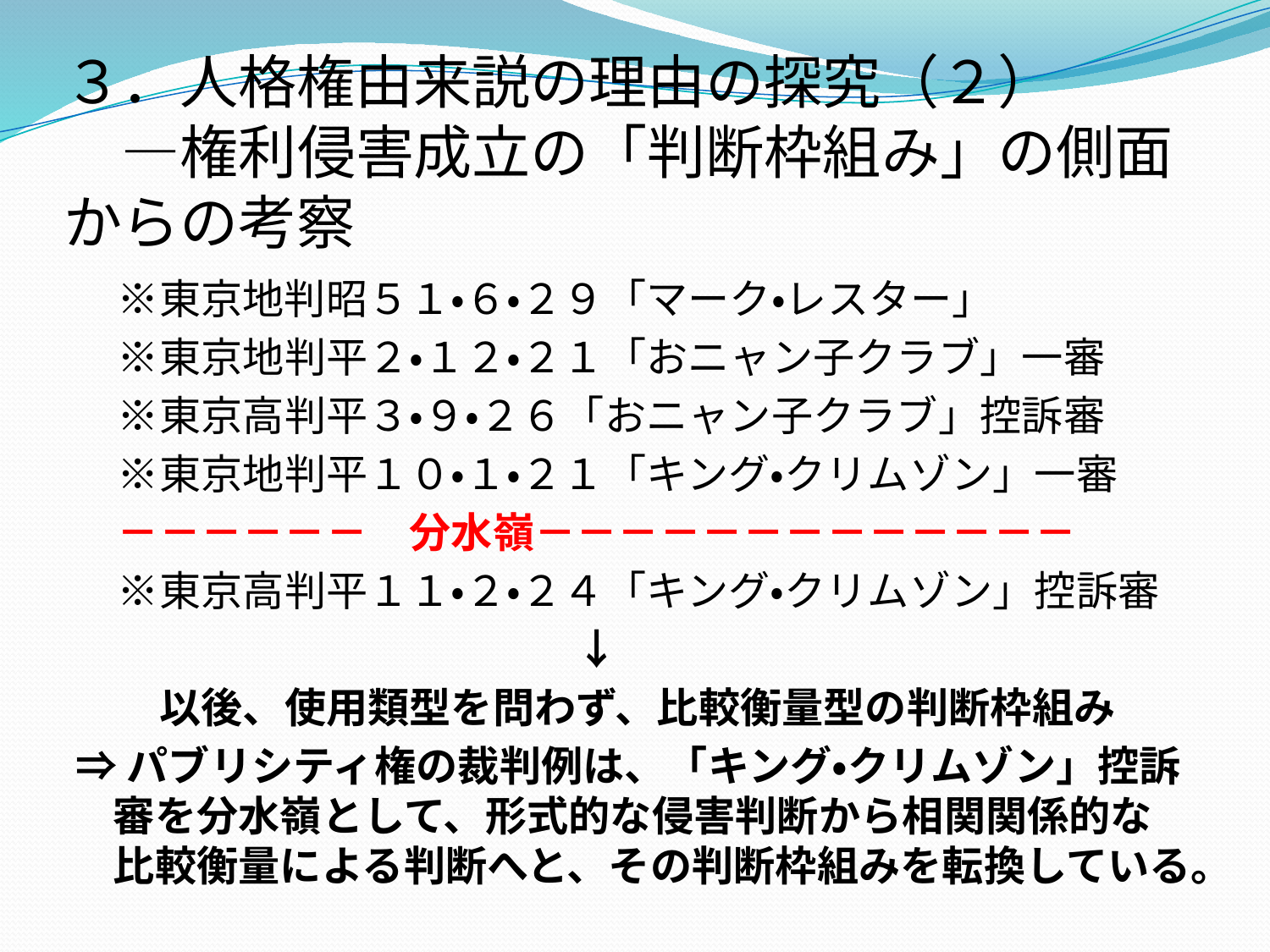

# ３．人格権由来説の理由の探究（２） 　―権利侵害成立の「判断枠組み」の側面からの考察
　※東京地判昭５１・６・２９「マーク・レスター」
　※東京地判平２・１２・２１「おニャン子クラブ」一審
　※東京高判平３・９・２６「おニャン子クラブ」控訴審
　※東京地判平１０・１・２１「キング・クリムゾン」一審
　－－－－－－　分水嶺－－－－－－－－－－－－－
　※東京高判平１１・２・２４「キング・クリムゾン」控訴審
　　　　　　　　　　　　↓
　　以後、使用類型を問わず、比較衡量型の判断枠組み
⇒パブリシティ権の裁判例は、「キング・クリムゾン」控訴審を分水嶺として、形式的な侵害判断から相関関係的な比較衡量による判断へと、その判断枠組みを転換している。